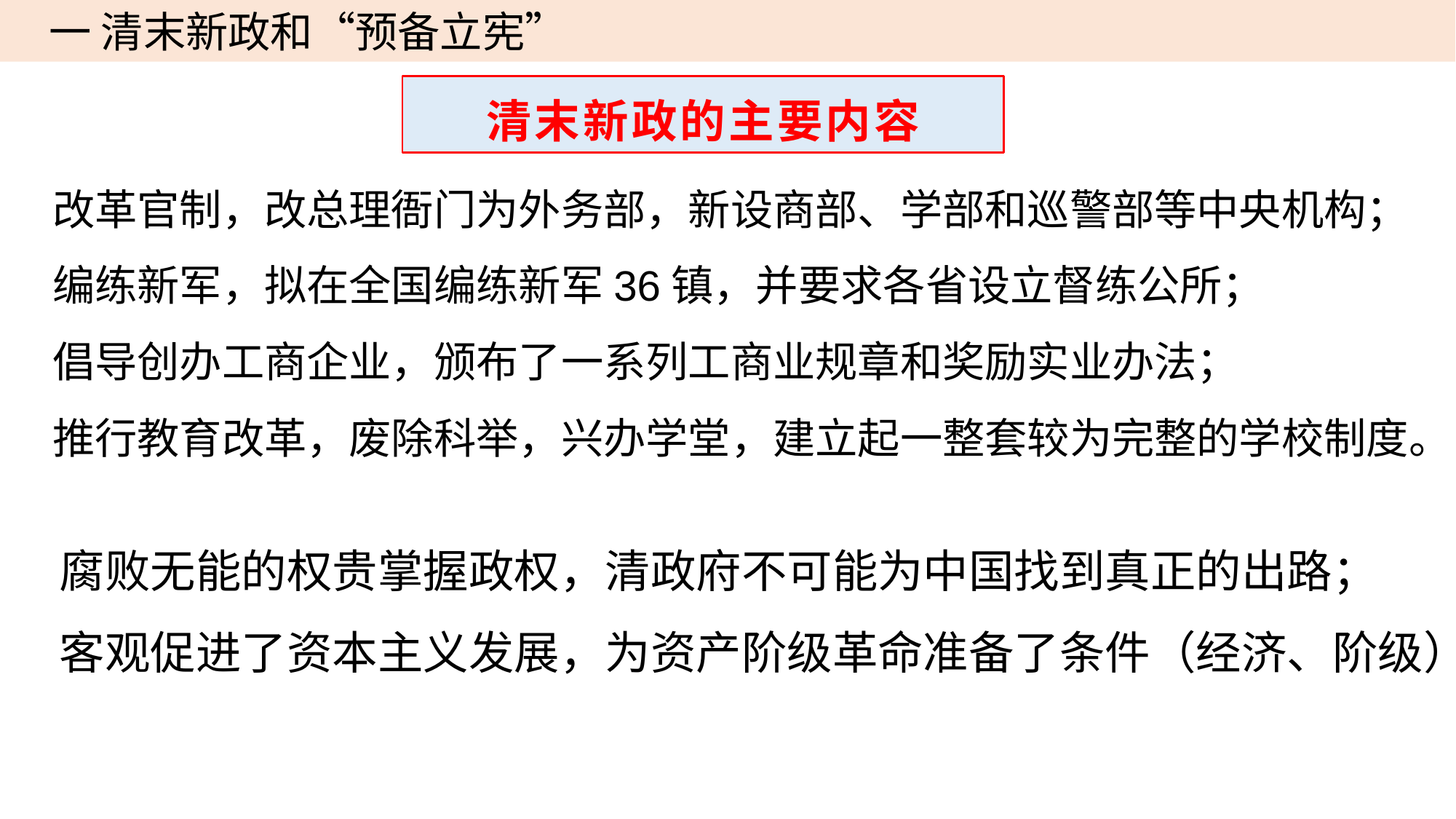

一 清末新政和“预备立宪”
清末新政的主要内容
改革官制，改总理衙门为外务部，新设商部、学部和巡警部等中央机构；
编练新军，拟在全国编练新军36镇，并要求各省设立督练公所；
倡导创办工商企业，颁布了一系列工商业规章和奖励实业办法；
推行教育改革，废除科举，兴办学堂，建立起一整套较为完整的学校制度。
腐败无能的权贵掌握政权，清政府不可能为中国找到真正的出路；
客观促进了资本主义发展，为资产阶级革命准备了条件（经济、阶级）